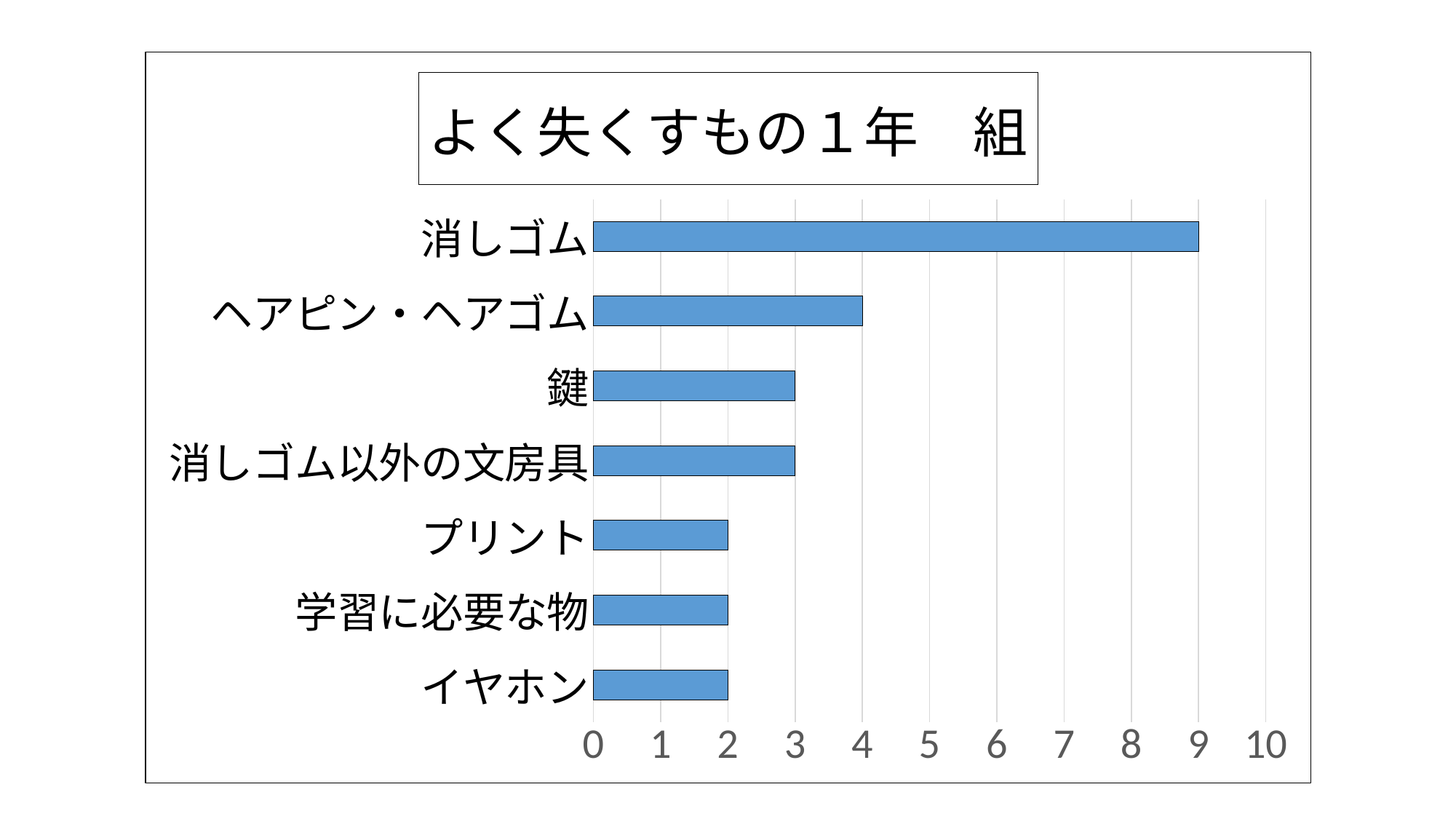

### Chart: よく失くすもの１年　組

| Category |  |
|---|---|
| イヤホン | 2.0 |
| 学習に必要な物 | 2.0 |
| プリント | 2.0 |
| 消しゴム以外の文房具 | 3.0 |
| 鍵 | 3.0 |
| ヘアピン・ヘアゴム | 4.0 |
| 消しゴム | 9.0 |